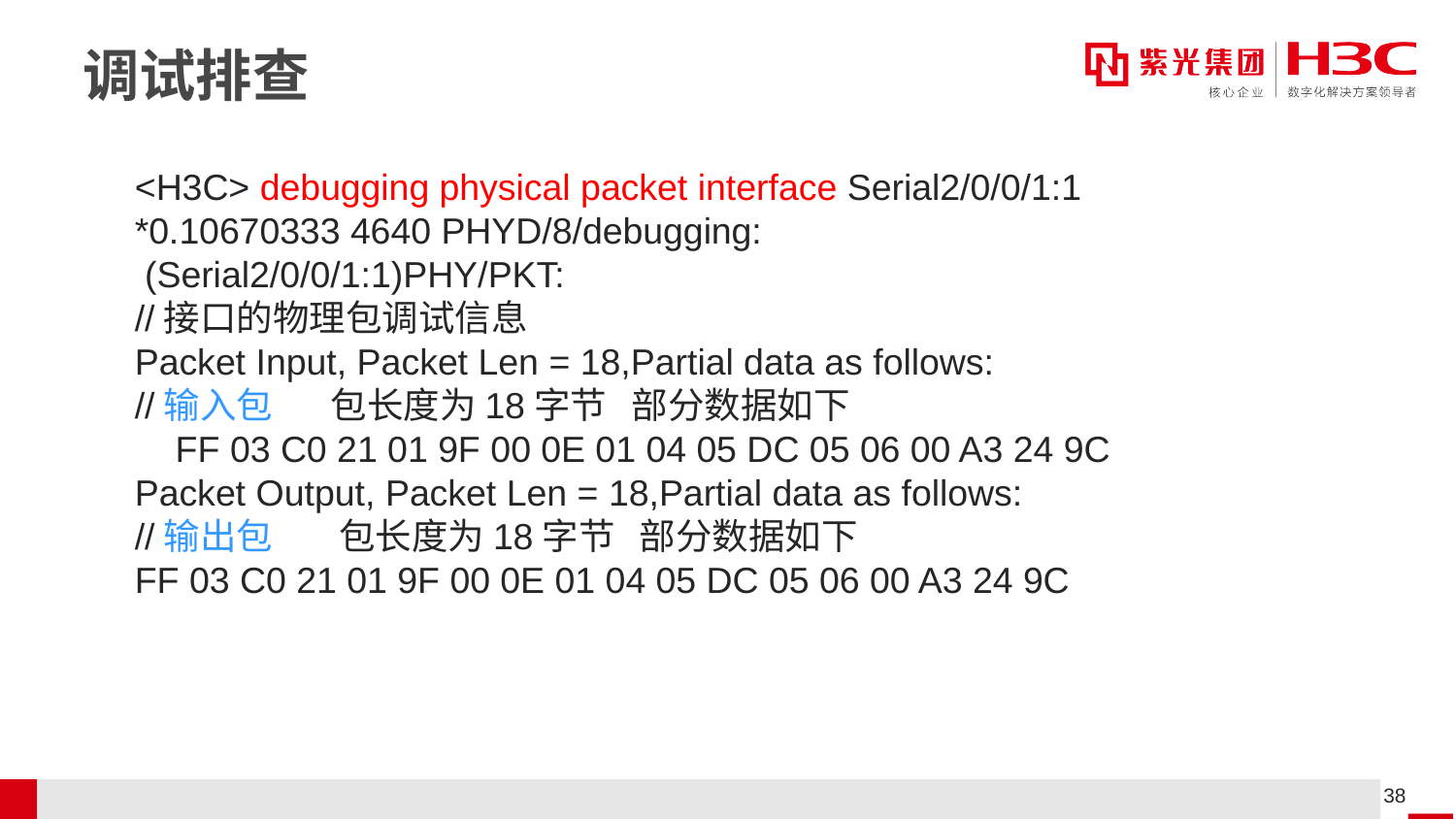

# 调试排查
<H3C> debugging physical packet interface Serial2/0/0/1:1
*0.10670333 4640 PHYD/8/debugging:
 (Serial2/0/0/1:1)PHY/PKT:
//接口的物理包调试信息
Packet Input, Packet Len = 18,Partial data as follows:
//输入包       包长度为18字节   部分数据如下
    FF 03 C0 21 01 9F 00 0E 01 04 05 DC 05 06 00 A3 24 9C
Packet Output, Packet Len = 18,Partial data as follows:
//输出包        包长度为18字节   部分数据如下
FF 03 C0 21 01 9F 00 0E 01 04 05 DC 05 06 00 A3 24 9C